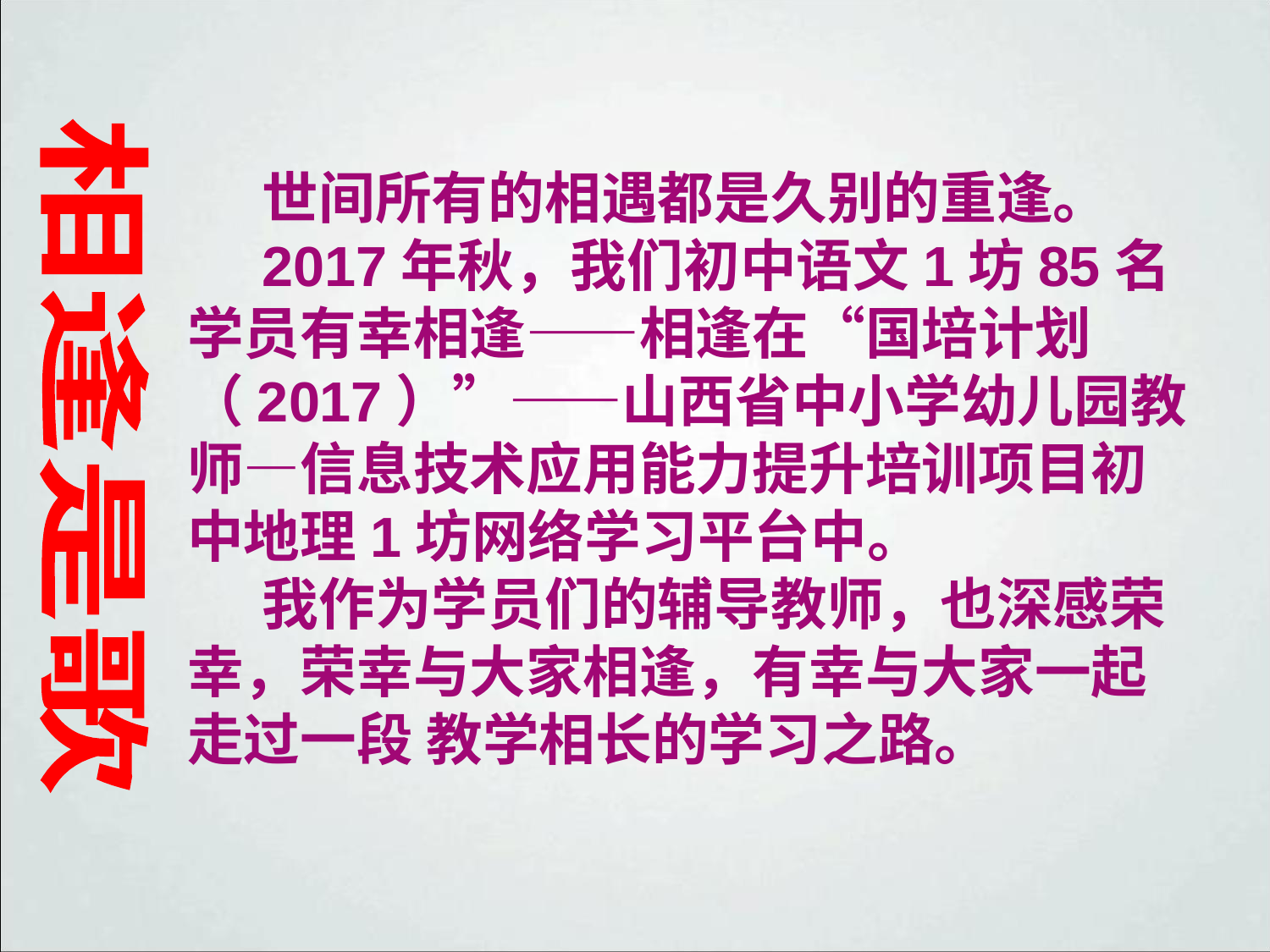

世间所有的相遇都是久别的重逢。
2017年秋，我们初中语文1坊85名学员有幸相逢——相逢在“国培计划（2017）”——山西省中小学幼儿园教师—信息技术应用能力提升培训项目初中地理1坊网络学习平台中。
我作为学员们的辅导教师，也深感荣幸，荣幸与大家相逢，有幸与大家一起走过一段 教学相长的学习之路。
相逢是歌